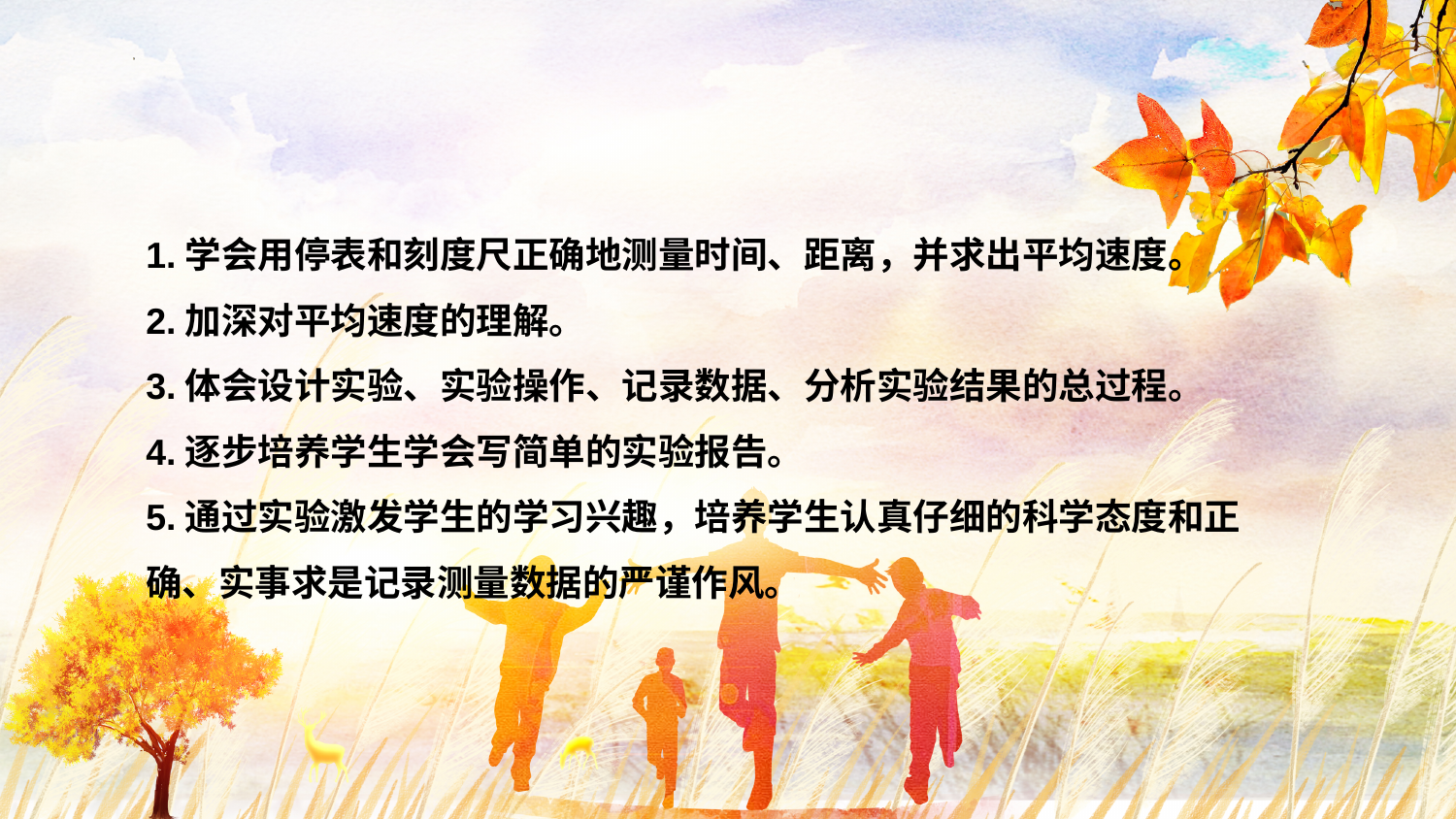

1.学会用停表和刻度尺正确地测量时间、距离，并求出平均速度。
2.加深对平均速度的理解。
3.体会设计实验、实验操作、记录数据、分析实验结果的总过程。
4.逐步培养学生学会写简单的实验报告。
5.通过实验激发学生的学习兴趣，培养学生认真仔细的科学态度和正确、实事求是记录测量数据的严谨作风。